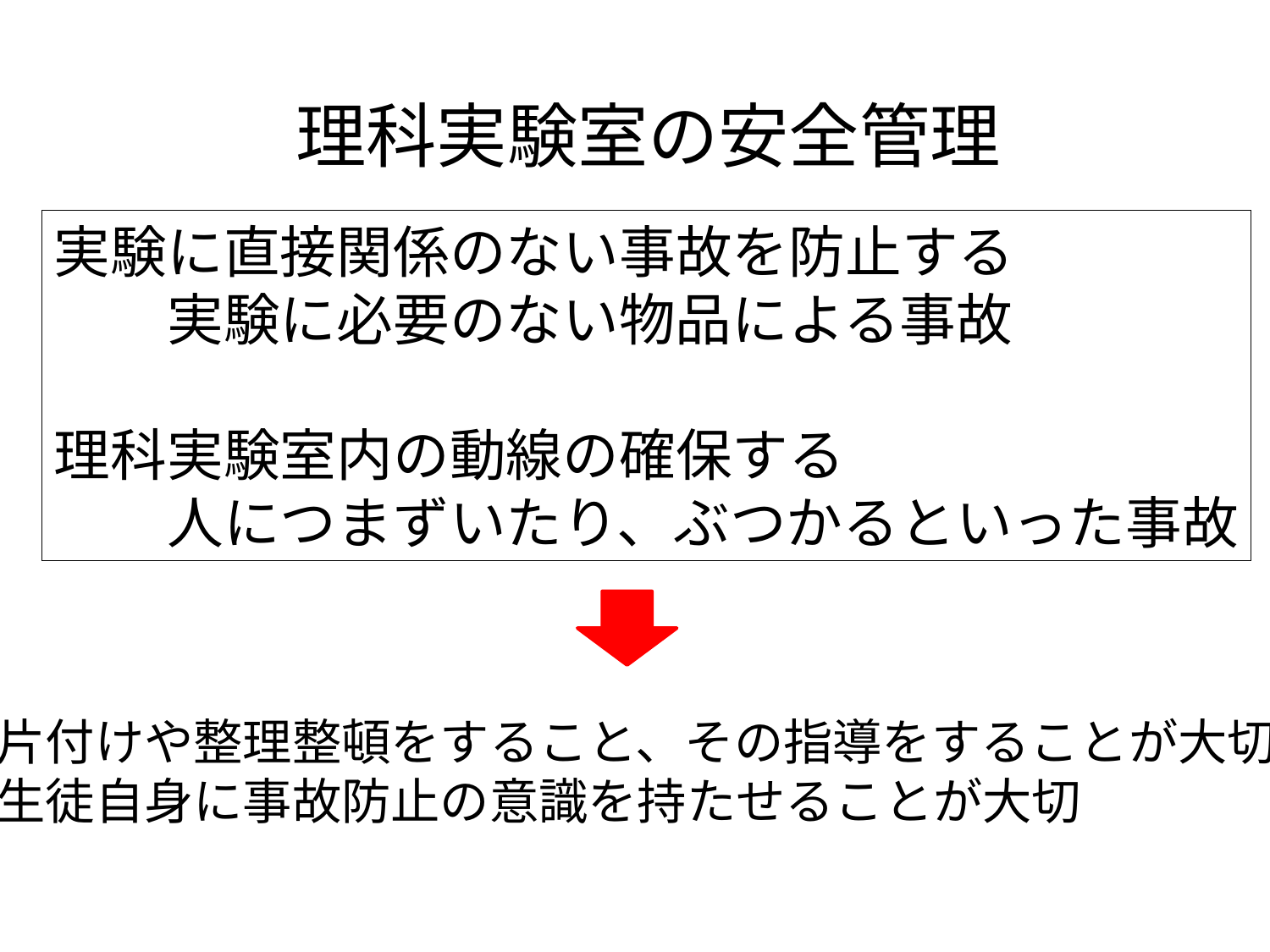

理科実験室の安全管理
実験に直接関係のない事故を防止する
　　実験に必要のない物品による事故

理科実験室内の動線の確保する
　　人につまずいたり、ぶつかるといった事故

片付けや整理整頓をすること、その指導をすることが大切
生徒自身に事故防止の意識を持たせることが大切